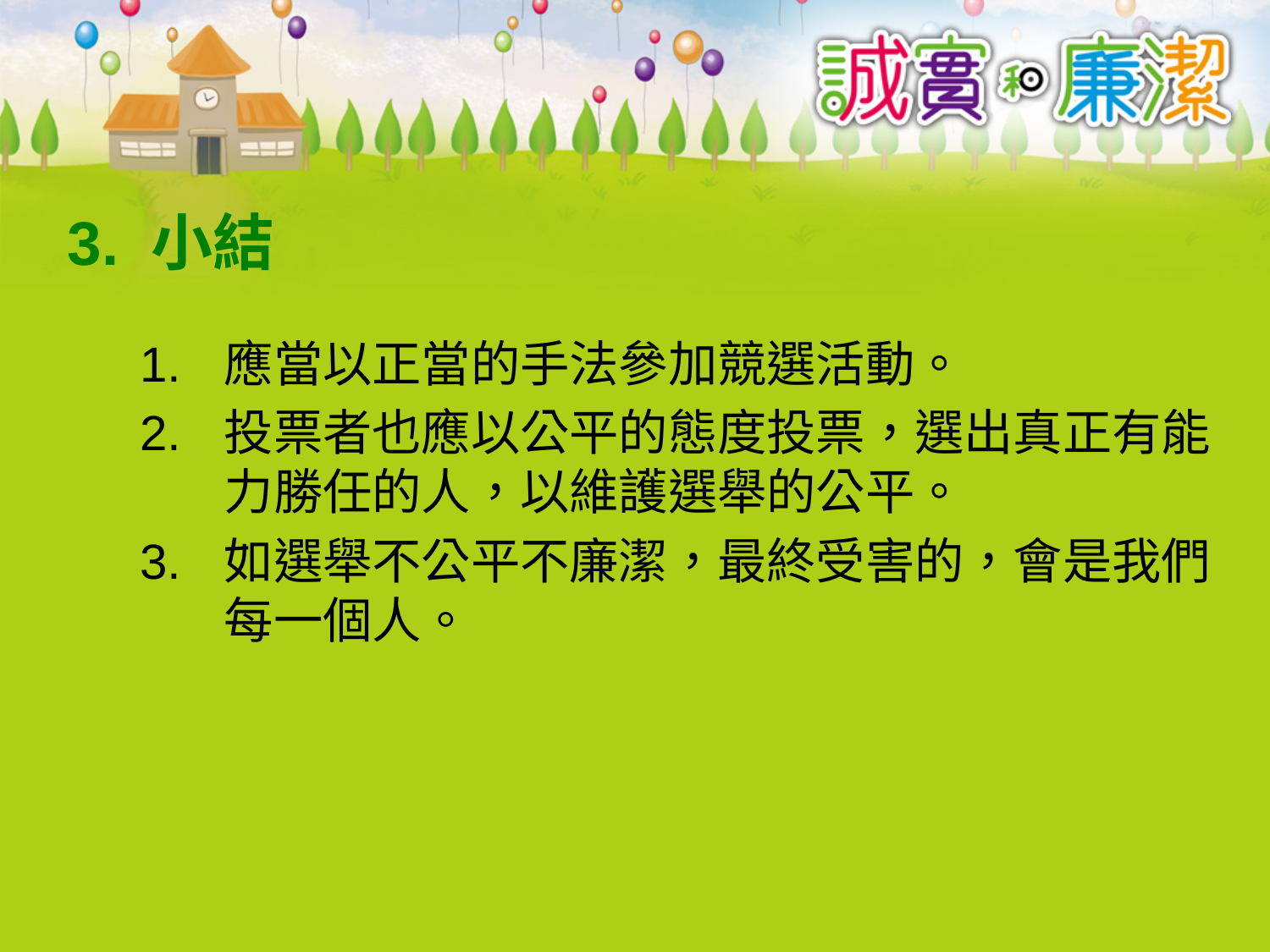

# 3. 小結
應當以正當的手法參加競選活動。
投票者也應以公平的態度投票，選出真正有能力勝任的人，以維護選舉的公平。
如選舉不公平不廉潔，最終受害的，會是我們每一個人。